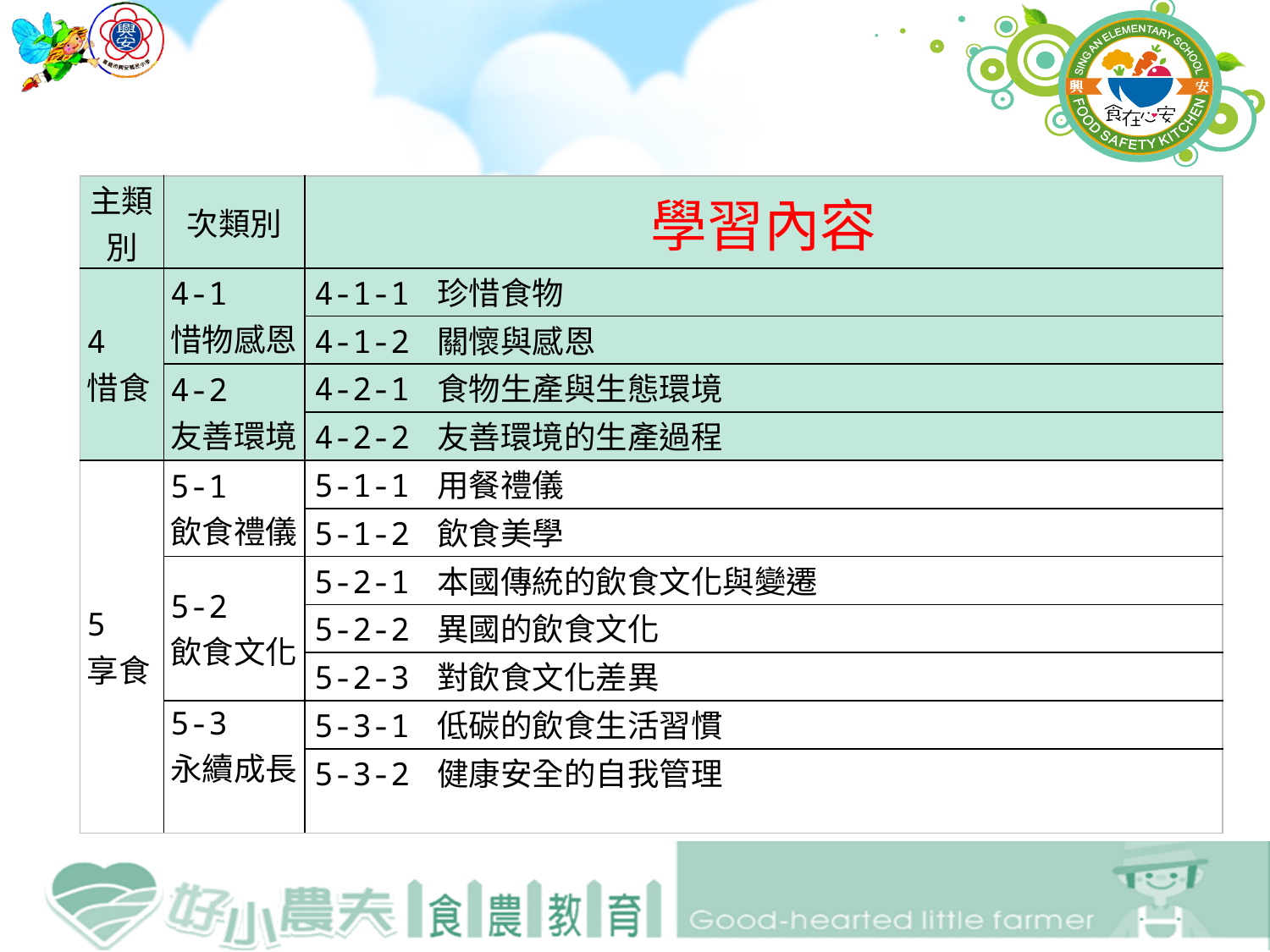

| 主類別 | 次類別 | 學習內容 |
| --- | --- | --- |
| 4 惜食 | 4-1 惜物感恩 | 4-1-1 珍惜食物 |
|  |  | 4-1-2 關懷與感恩 |
|  | 4-2 友善環境 | 4-2-1 食物生產與生態環境 |
|  |  | 4-2-2 友善環境的生產過程 |
| 5 享食 | 5-1 飲食禮儀 | 5-1-1 用餐禮儀 |
|  |  | 5-1-2 飲食美學 |
|  | 5-2 飲食文化 | 5-2-1 本國傳統的飲食文化與變遷 |
|  |  | 5-2-2 異國的飲食文化 |
|  |  | 5-2-3 對飲食文化差異 |
|  | 5-3 永續成長 | 5-3-1 低碳的飲食生活習慣 |
|  |  | 5-3-2 健康安全的自我管理 |